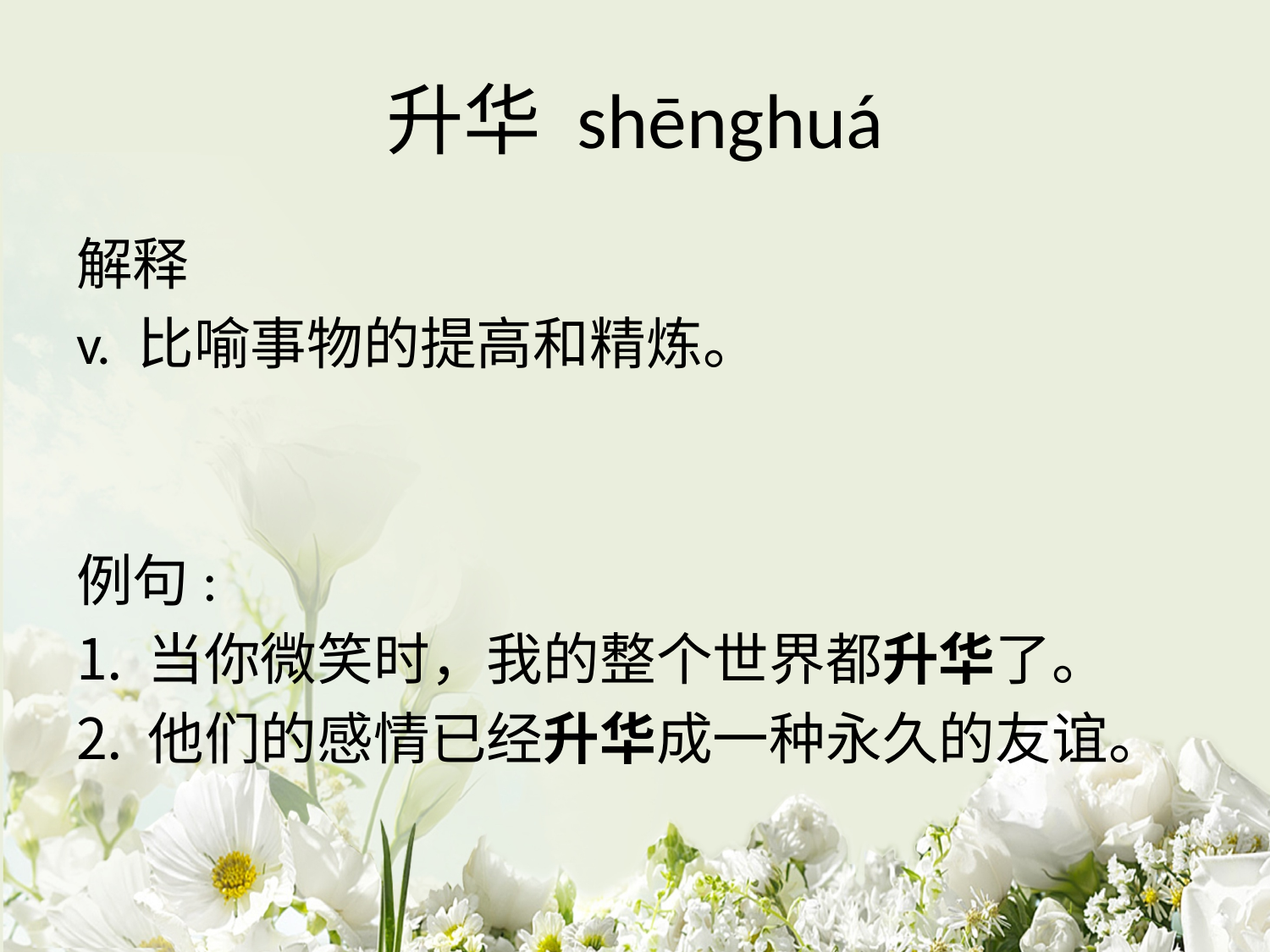

# 升华 shēnghuá
解释
v. 比喻事物的提高和精炼。

例句:
当你微笑时，我的整个世界都升华了。
他们的感情已经升华成一种永久的友谊。